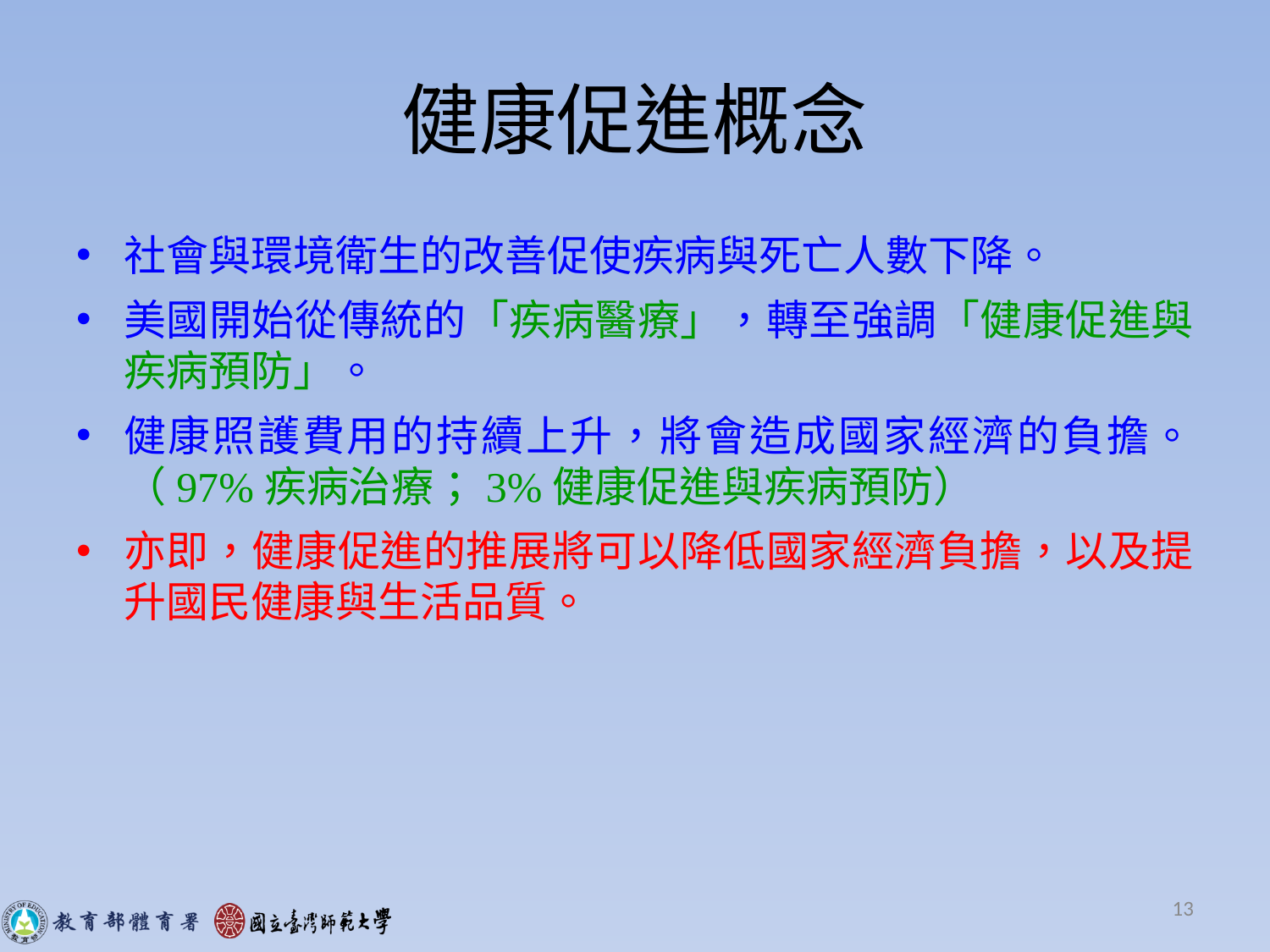

# 健康促進概念
社會與環境衛生的改善促使疾病與死亡人數下降。
美國開始從傳統的「疾病醫療」，轉至強調「健康促進與疾病預防」。
健康照護費用的持續上升，將會造成國家經濟的負擔。（97%疾病治療；3%健康促進與疾病預防）
亦即，健康促進的推展將可以降低國家經濟負擔，以及提升國民健康與生活品質。

13